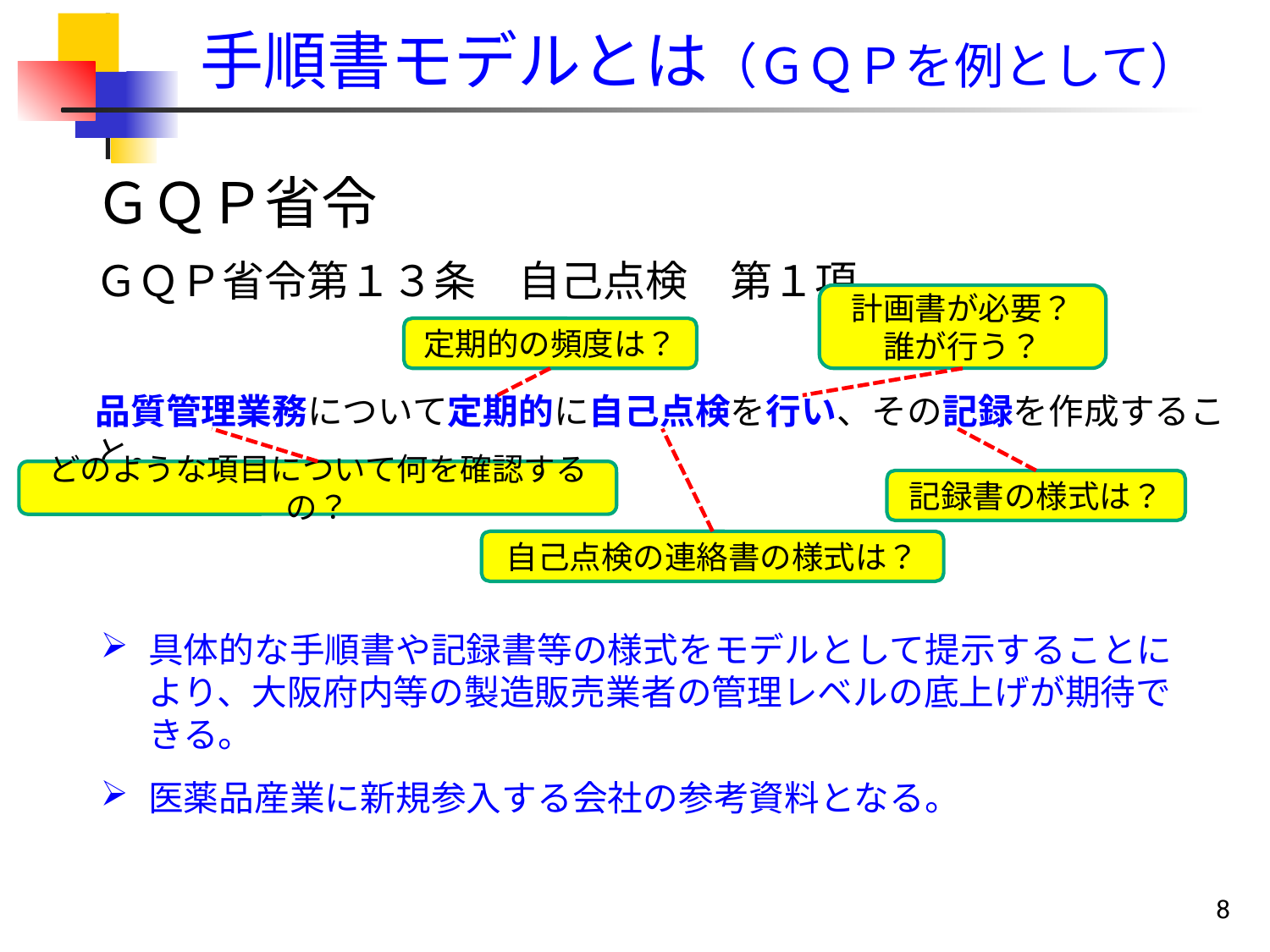

手順書モデルとは（ＧＱＰを例として）
ＧＱＰ省令

ＧＱＰ省令第１３条　自己点検　第１項

品質管理業務について定期的に自己点検を行い、その記録を作成すること。

計画書が必要？
誰が行う？
定期的の頻度は？
どのような項目について何を確認するの？
自己点検の連絡書の様式は？
記録書の様式は？
具体的な手順書や記録書等の様式をモデルとして提示することにより、大阪府内等の製造販売業者の管理レベルの底上げが期待できる。
医薬品産業に新規参入する会社の参考資料となる。
8